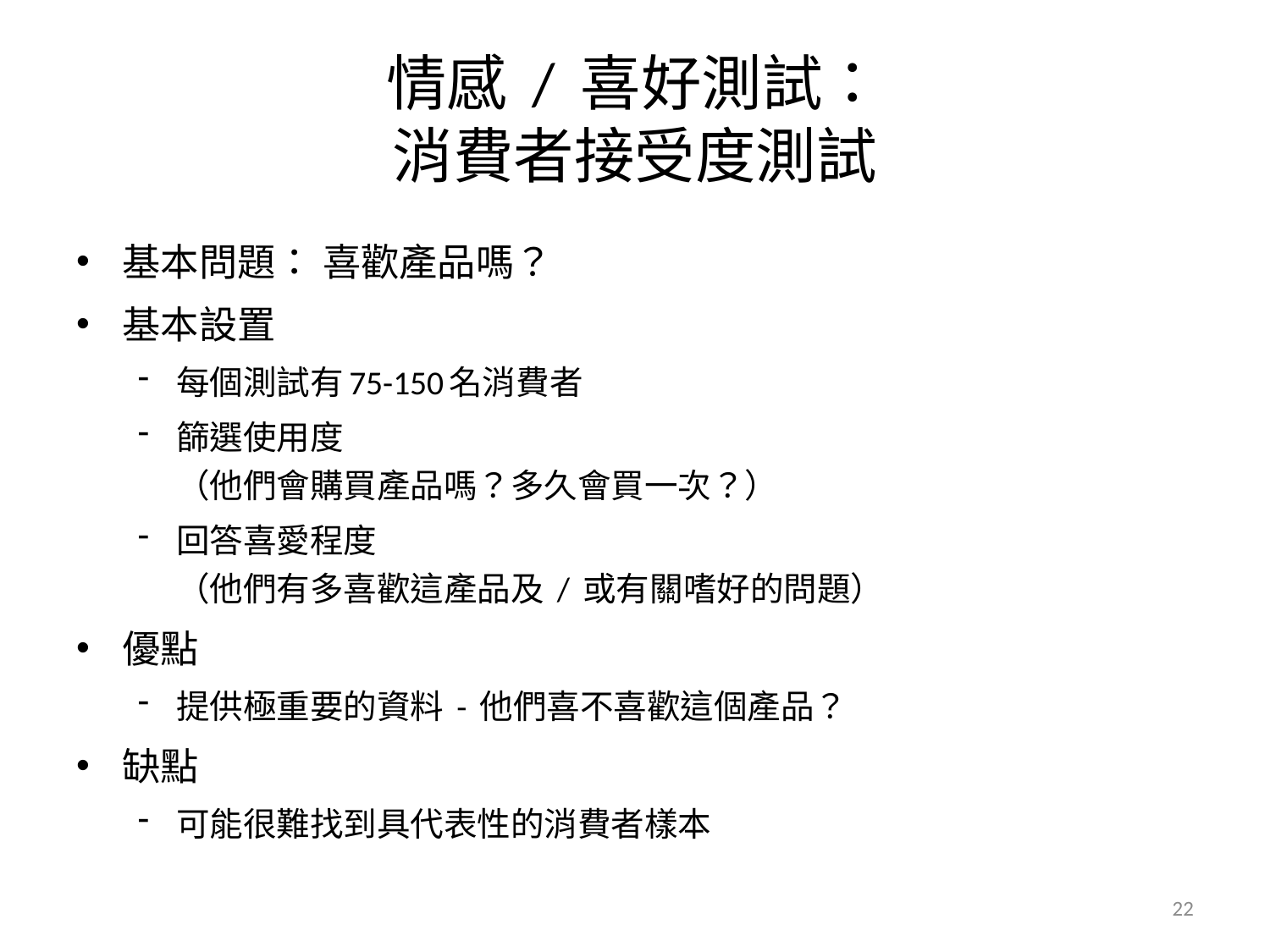

# 情感 / 喜好測試： 消費者接受度測試
基本問題： 喜歡產品嗎？
基本設置
每個測試有75-150名消費者
篩選使用度
（他們會購買產品嗎？多久會買一次？）
回答喜愛程度
（他們有多喜歡這產品及 / 或有關嗜好的問題）
優點
提供極重要的資料 - 他們喜不喜歡這個產品？
缺點
可能很難找到具代表性的消費者樣本
22